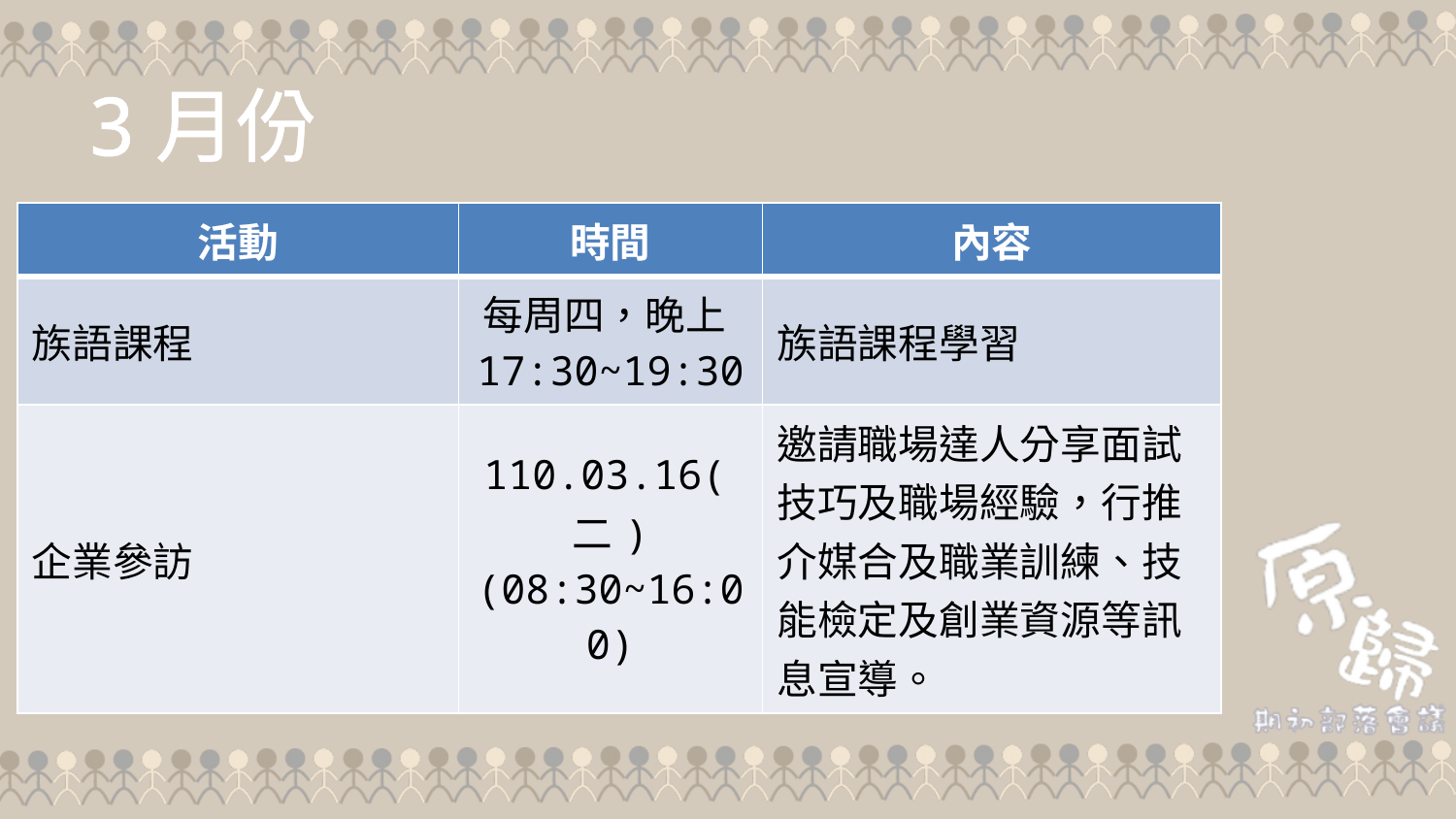

3月份
| 活動 | 時間 | 內容 |
| --- | --- | --- |
| 族語課程 | 每周四，晚上17:30~19:30 | 族語課程學習 |
| 企業參訪 | 110.03.16(二) (08:30~16:00) | 邀請職場達人分享面試技巧及職場經驗，行推介媒合及職業訓練、技能檢定及創業資源等訊息宣導。 |
85